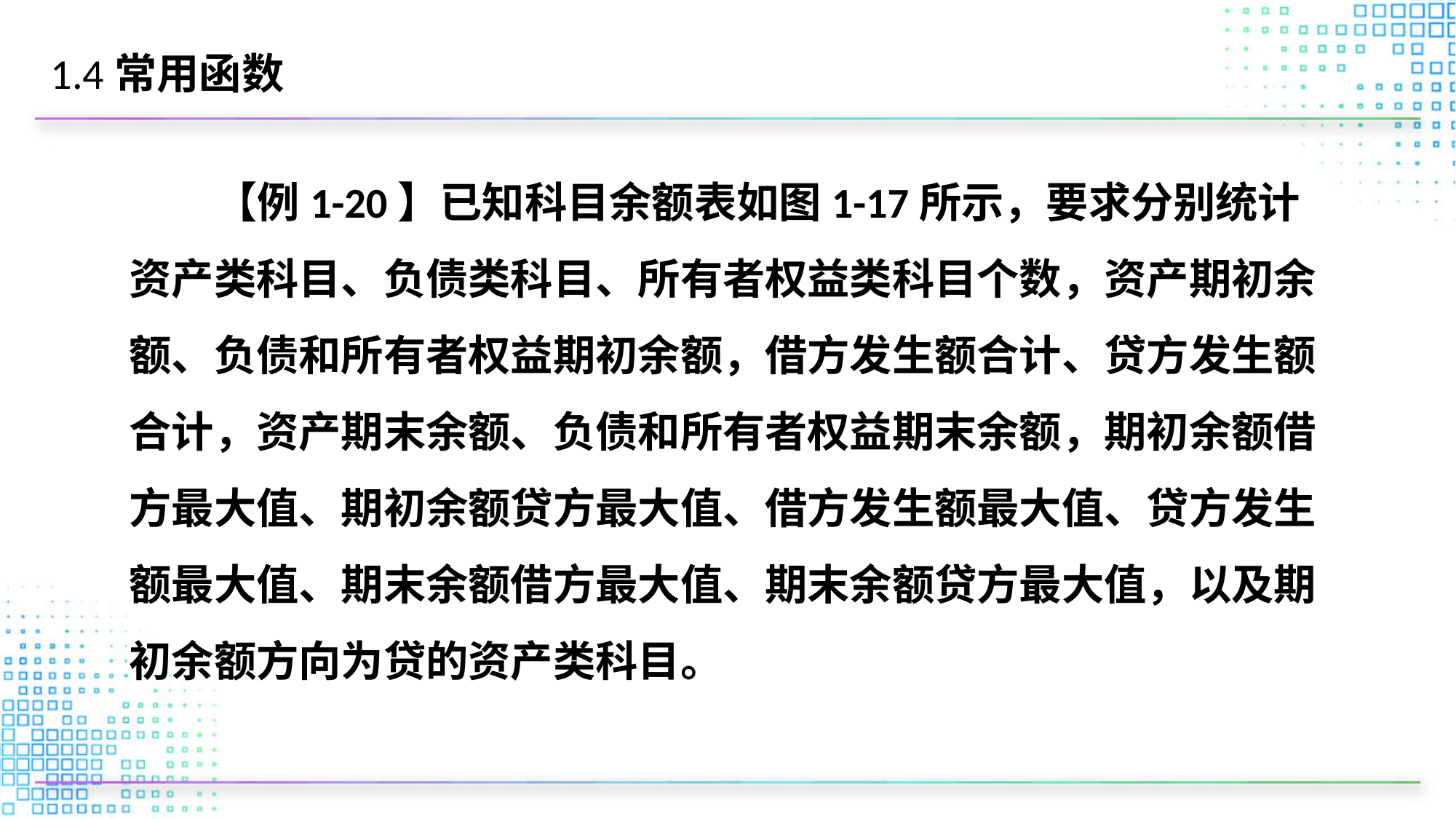

# 1.4常用函数
        【例1-20】已知科目余额表如图1-17所示，要求分别统计资产类科目、负债类科目、所有者权益类科目个数，资产期初余额、负债和所有者权益期初余额，借方发生额合计、贷方发生额合计，资产期末余额、负债和所有者权益期末余额，期初余额借方最大值、期初余额贷方最大值、借方发生额最大值、贷方发生额最大值、期末余额借方最大值、期末余额贷方最大值，以及期初余额方向为贷的资产类科目。